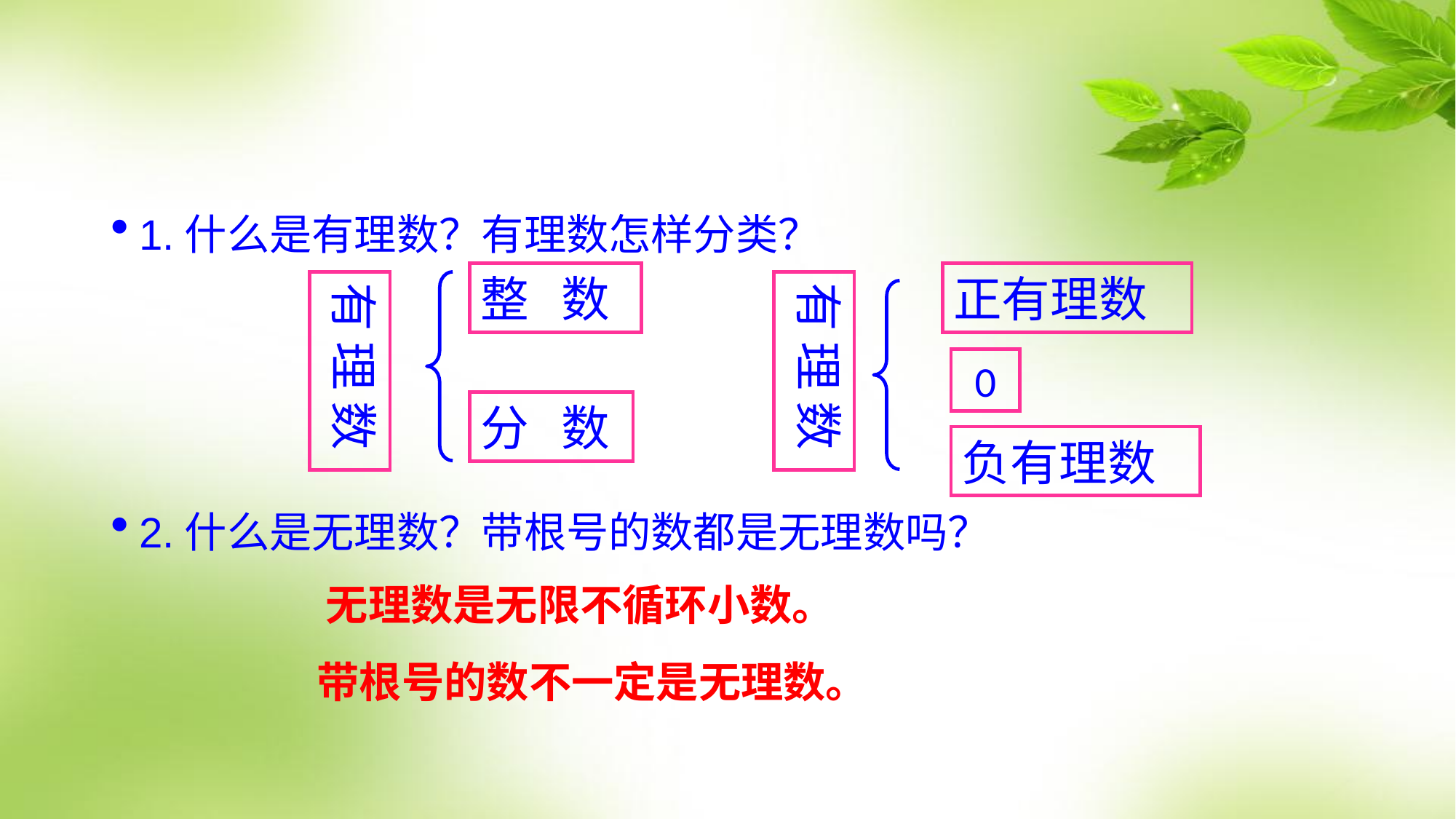

1.什么是有理数？有理数怎样分类？

2.什么是无理数？带根号的数都是无理数吗？

整   数
正有理数
有 理 数

有 理 数

0
分   数
负有理数
无理数是无限不循环小数。

带根号的数不一定是无理数。